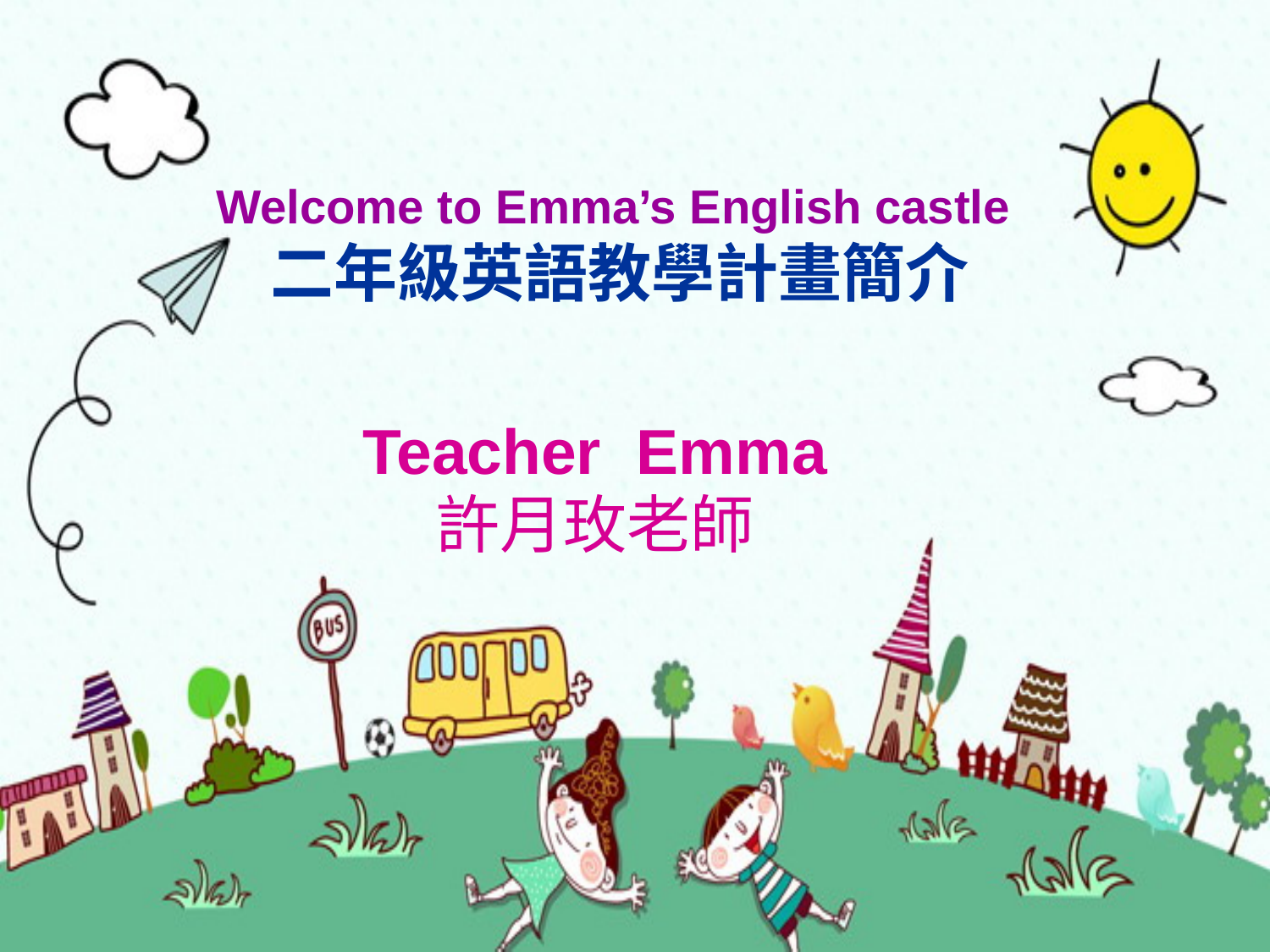

# Welcome to Emma’s English castle 二年級英語教學計畫簡介

Teacher  Emma
許月玫老師